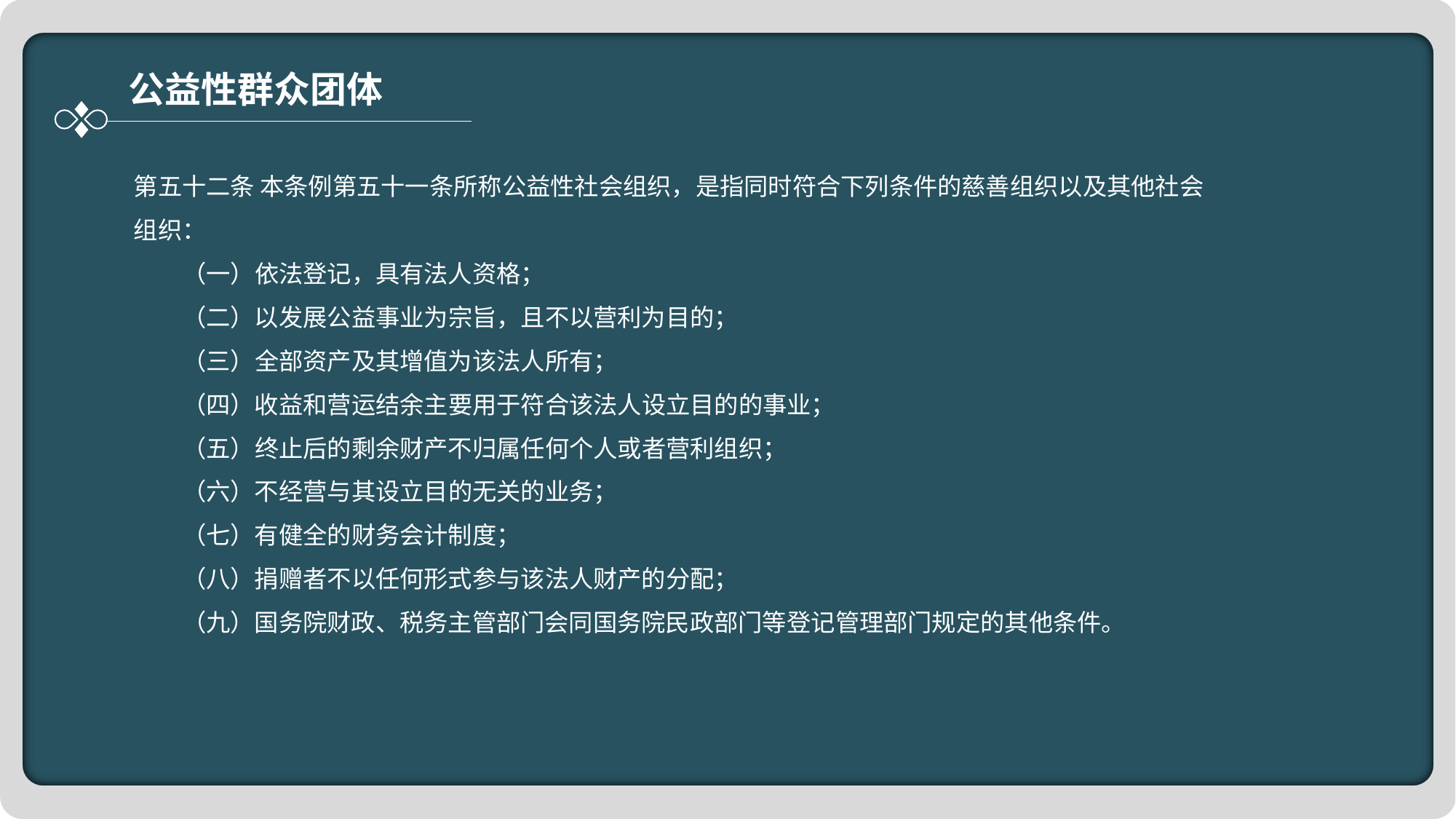

公益性群众团体

第五十二条 本条例第五十一条所称公益性社会组织，是指同时符合下列条件的慈善组织以及其他社会组织：
　　（一）依法登记，具有法人资格；
　　（二）以发展公益事业为宗旨，且不以营利为目的；
　　（三）全部资产及其增值为该法人所有；
　　（四）收益和营运结余主要用于符合该法人设立目的的事业；
　　（五）终止后的剩余财产不归属任何个人或者营利组织；
　　（六）不经营与其设立目的无关的业务；
　　（七）有健全的财务会计制度；
　　（八）捐赠者不以任何形式参与该法人财产的分配；
　　（九）国务院财政、税务主管部门会同国务院民政部门等登记管理部门规定的其他条件。